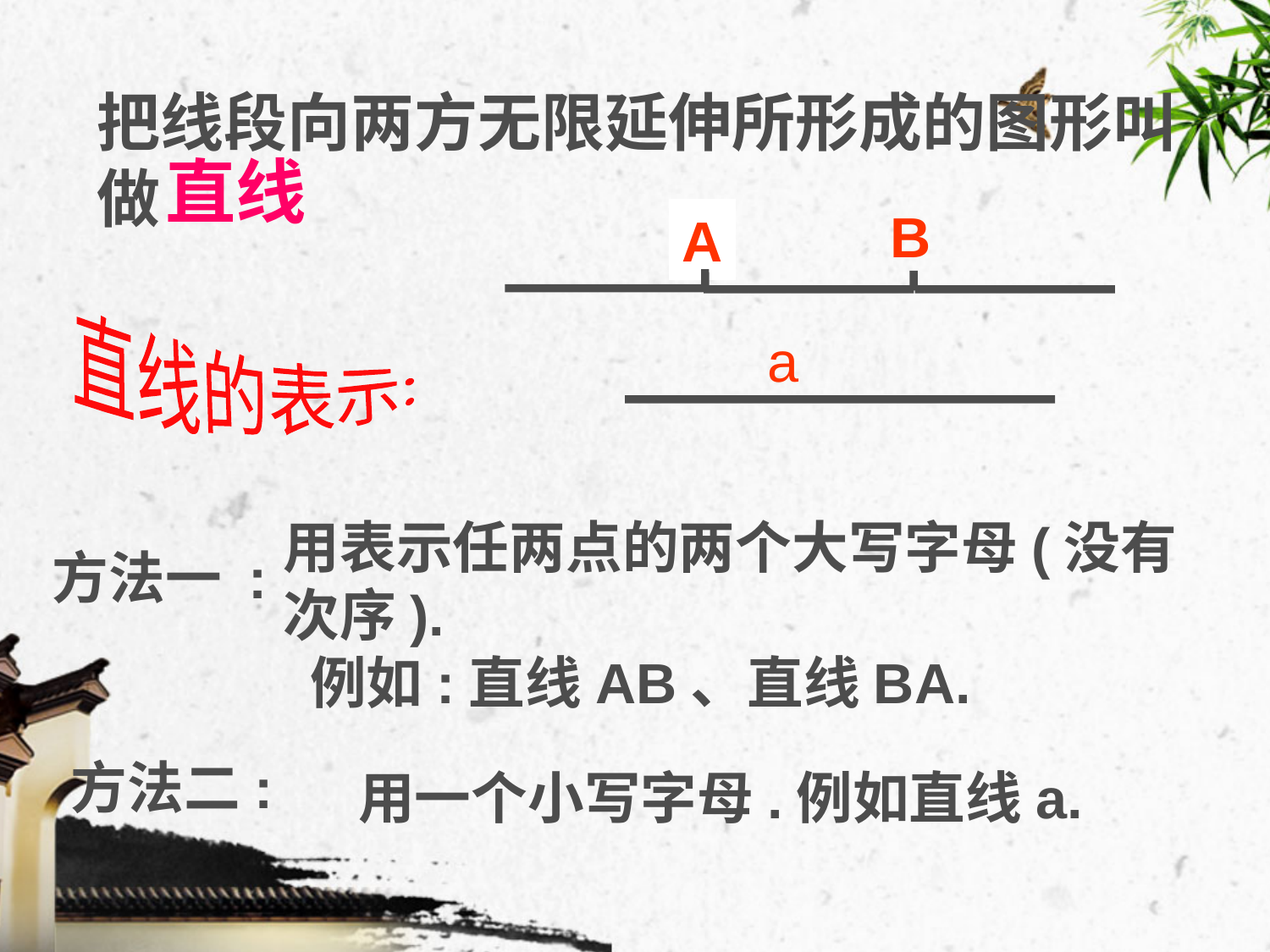

把线段向两方无限延伸所形成的图形叫做
直线
B
A

直线的表示:
a

用表示任两点的两个大写字母(没有
次序).
 例如:直线AB、直线BA.
方法一 :
方法二:
 用一个小写字母.例如直线a.